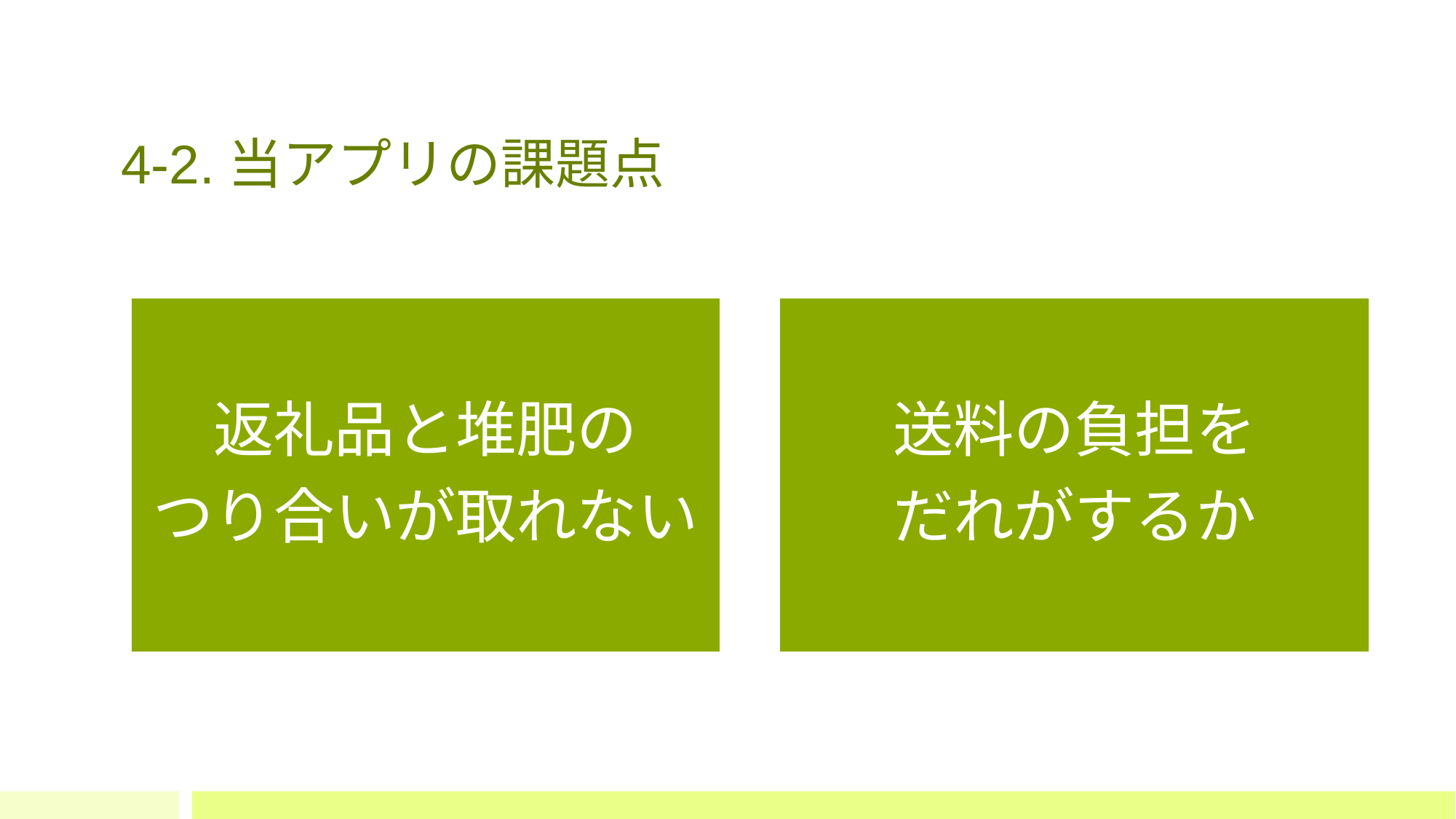

# 4-2.当アプリの課題点
返礼品と堆肥の
つり合いが取れない
送料の負担を
だれがするか